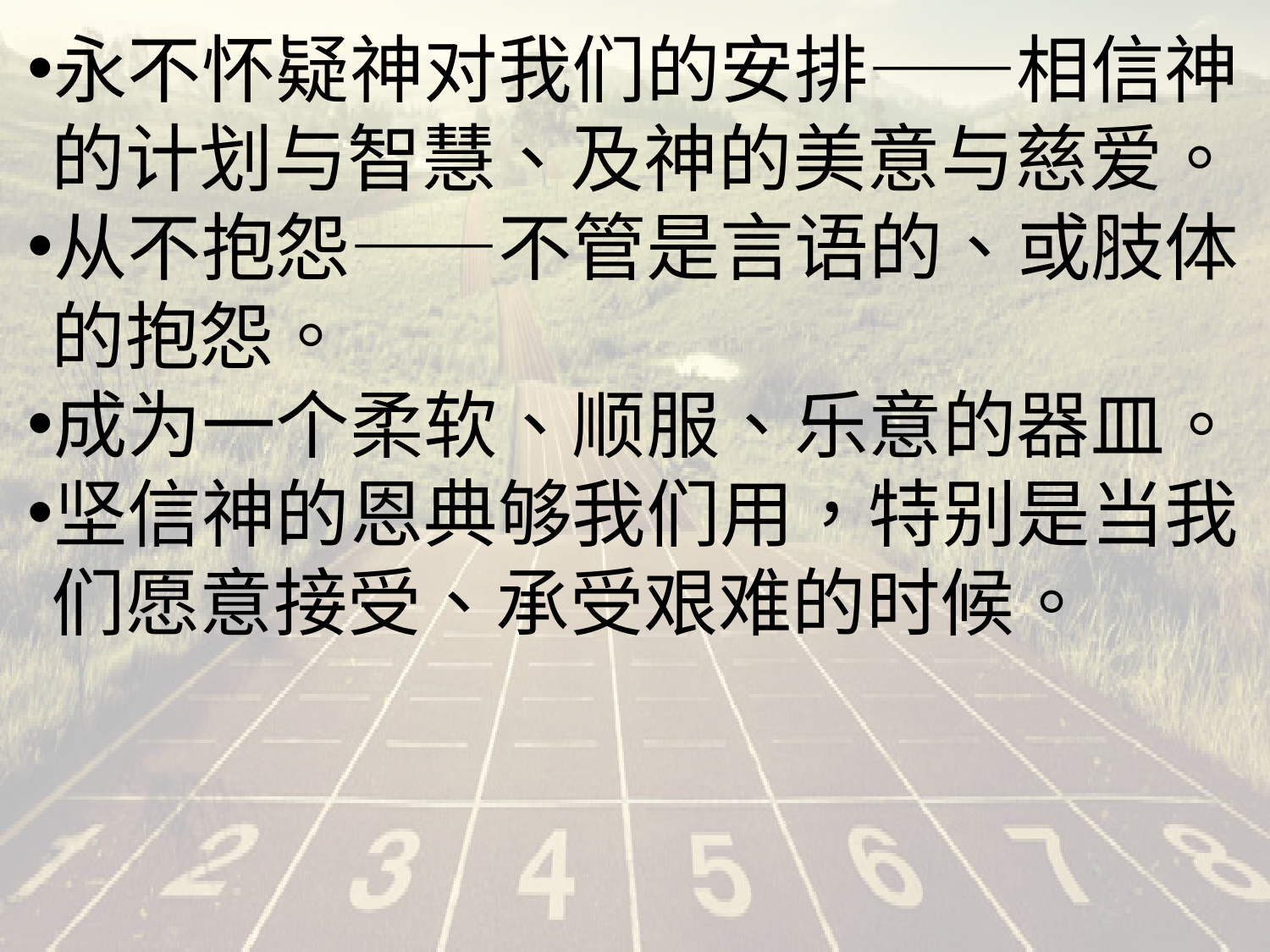

永不怀疑神对我们的安排——相信神的计划与智慧、及神的美意与慈爱。
从不抱怨——不管是言语的、或肢体的抱怨。
成为一个柔软、顺服、乐意的器皿。
坚信神的恩典够我们用，特别是当我们愿意接受、承受艰难的时候。
#